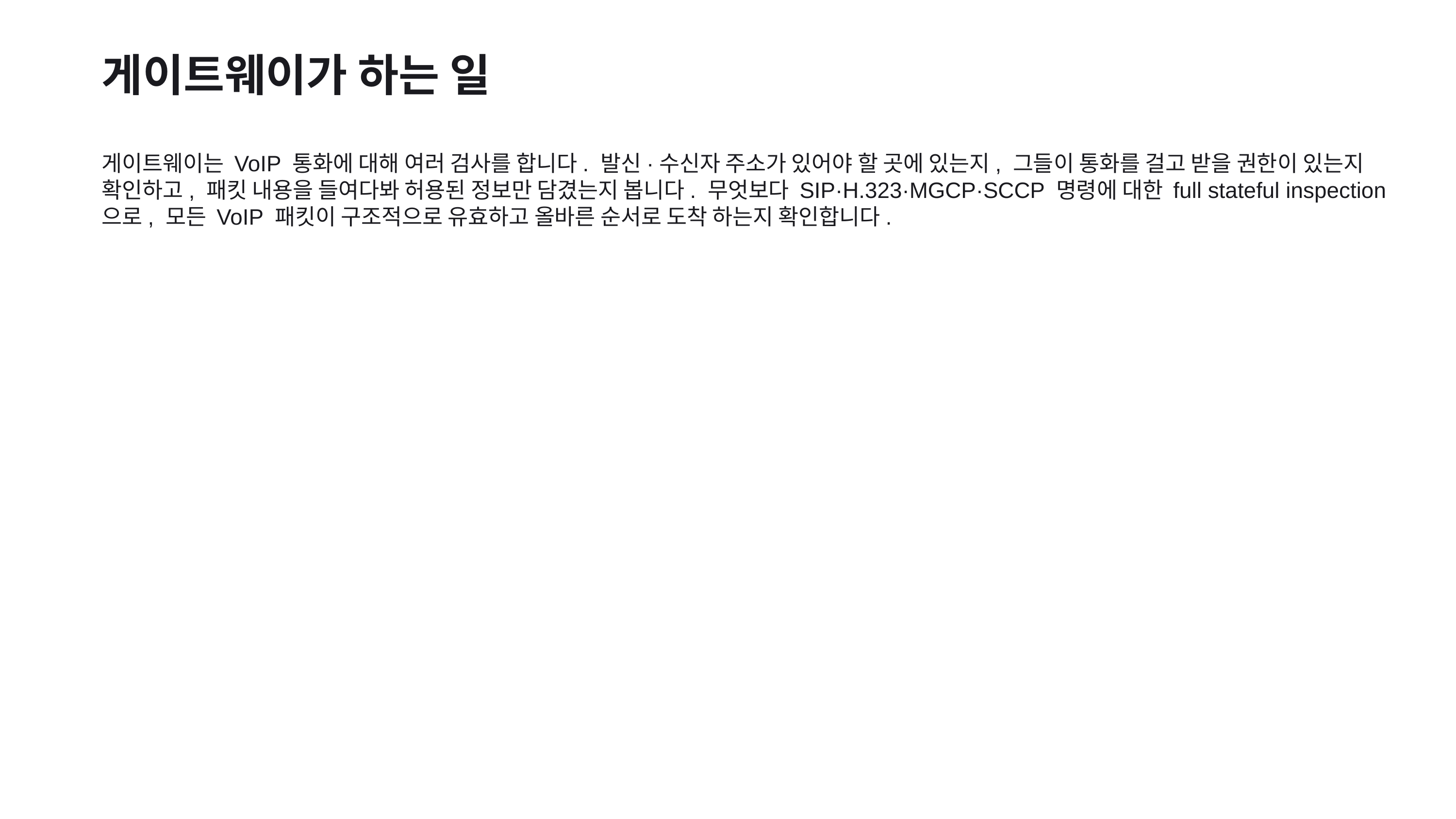

게이트웨이가 하는 일
게이트웨이는 VoIP 통화에 대해 여러 검사를 합니다. 발신·수신자 주소가 있어야 할 곳에 있는지, 그들이 통화를 걸고 받을 권한이 있는지 확인하고, 패킷 내용을 들여다봐 허용된 정보만 담겼는지 봅니다. 무엇보다 SIP·H.323·MGCP·SCCP 명령에 대한 full stateful inspection 으로, 모든 VoIP 패킷이 구조적으로 유효하고 올바른 순서로 도착 하는지 확인합니다.